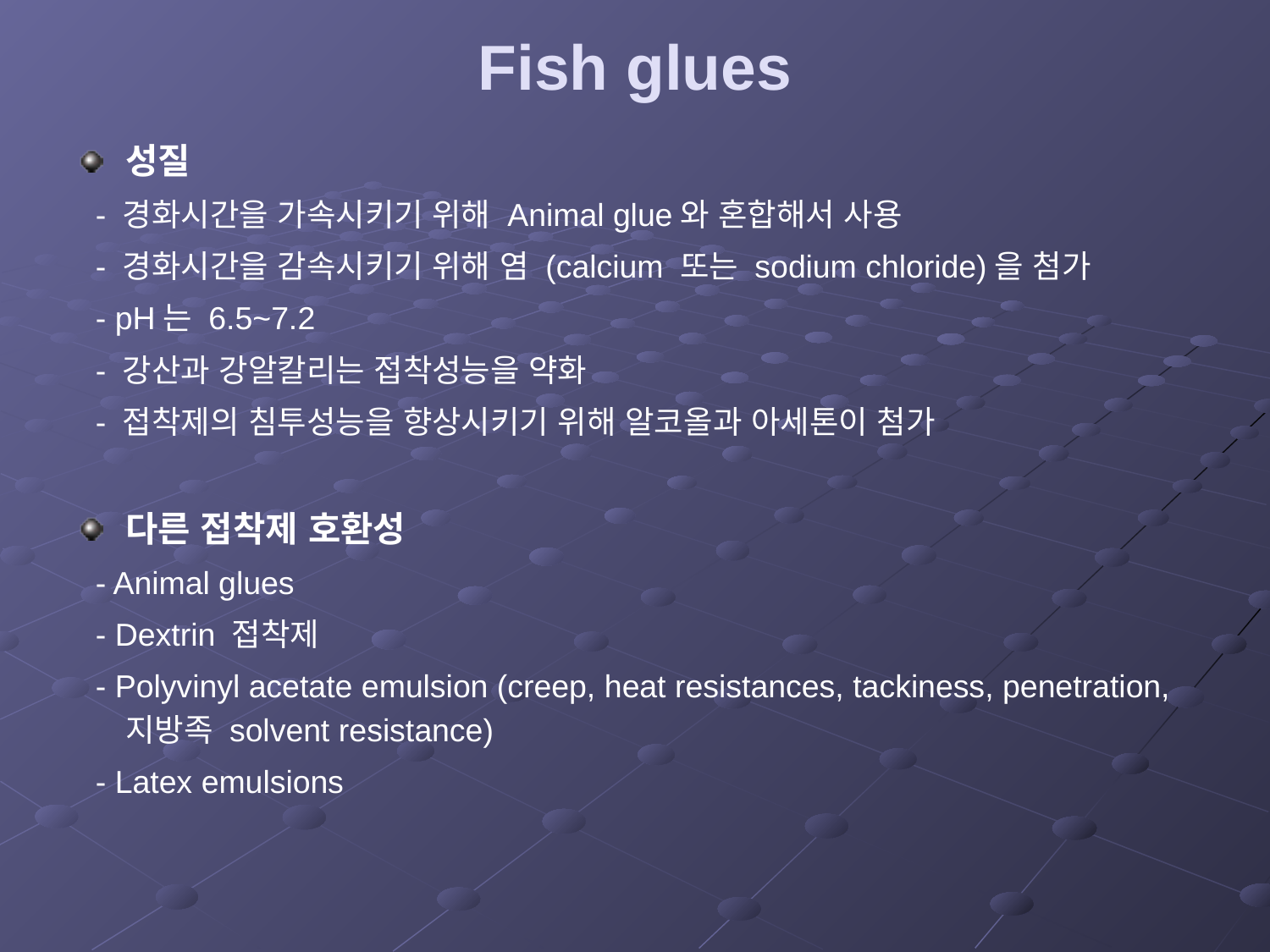

# Fish glues
성질
  - 경화시간을 가속시키기 위해 Animal glue와 혼합해서 사용
  - 경화시간을 감속시키기 위해 염 (calcium 또는 sodium chloride)을 첨가
  - pH는 6.5~7.2
  - 강산과 강알칼리는 접착성능을 약화
  - 접착제의 침투성능을 향상시키기 위해 알코올과 아세톤이 첨가

다른 접착제 호환성
  - Animal glues
  - Dextrin 접착제
  - Polyvinyl acetate emulsion (creep, heat resistances, tackiness, penetration, 지방족 solvent resistance)
  - Latex emulsions